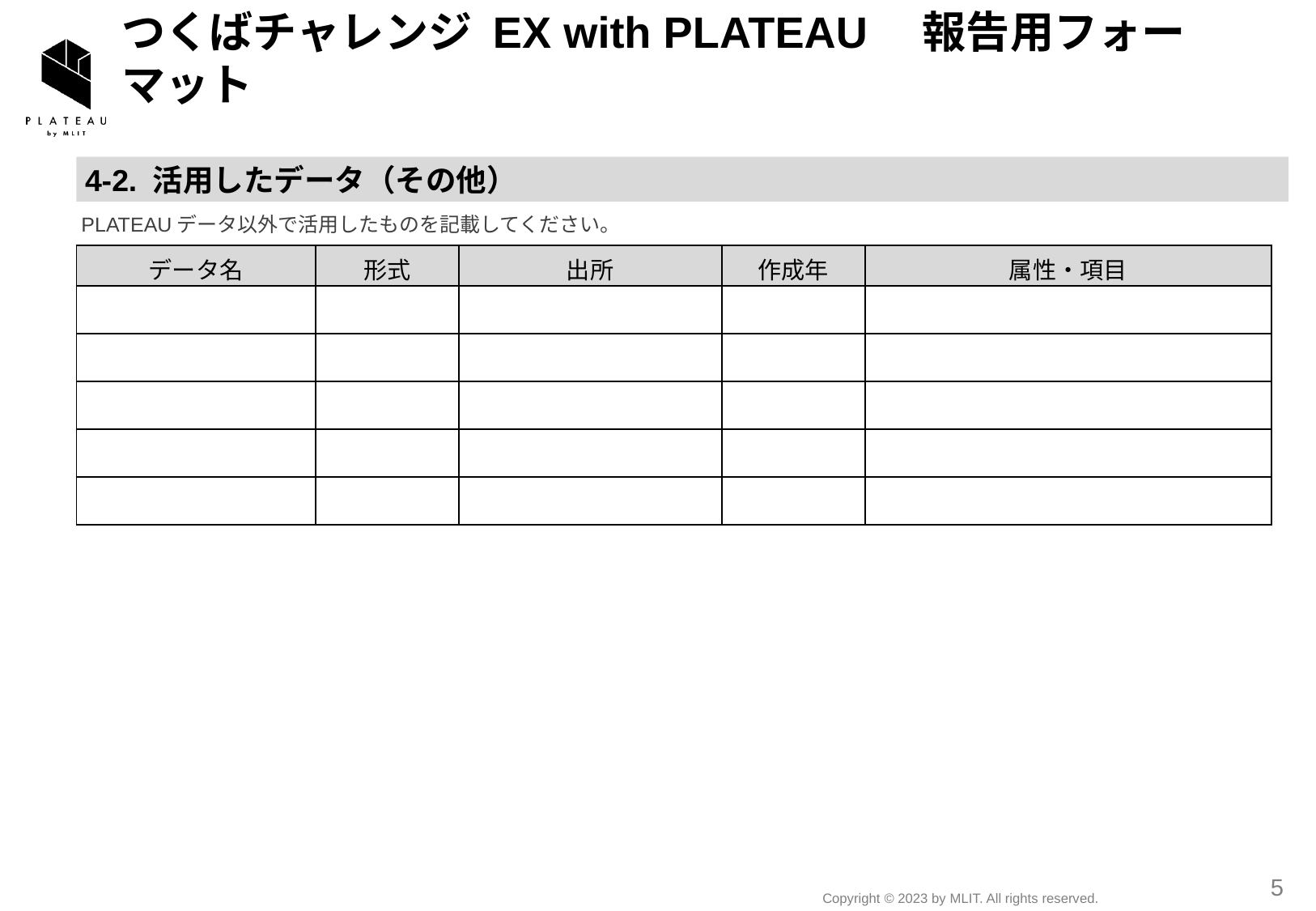

# つくばチャレンジ EX with PLATEAU　報告用フォーマット
 4-2. 活用したデータ（その他）
PLATEAUデータ以外で活用したものを記載してください。
| データ名 | 形式 | 出所 | 作成年 | 属性・項目 |
| --- | --- | --- | --- | --- |
|  |  |  |  |  |
|  |  |  |  |  |
|  |  |  |  |  |
|  |  |  |  |  |
|  |  |  |  |  |